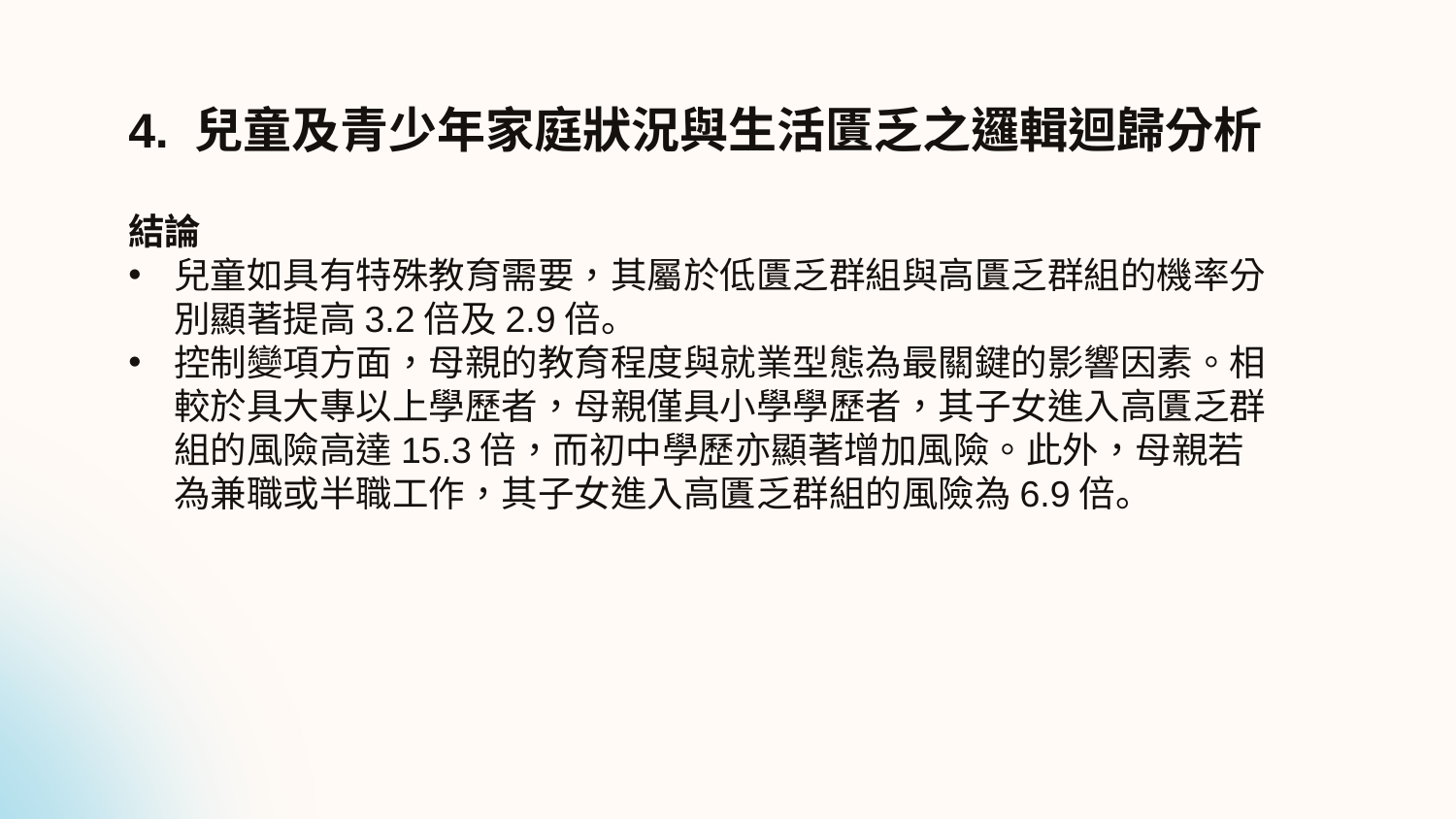

# 4. 兒童及青少年家庭狀況與生活匱乏之邏輯迴歸分析
結論
兒童如具有特殊教育需要，其屬於低匱乏群組與高匱乏群組的機率分別顯著提高3.2倍及2.9倍。
控制變項方面，母親的教育程度與就業型態為最關鍵的影響因素。相較於具大專以上學歷者，母親僅具小學學歷者，其子女進入高匱乏群組的風險高達15.3倍，而初中學歷亦顯著增加風險。此外，母親若為兼職或半職工作，其子女進入高匱乏群組的風險為6.9倍。